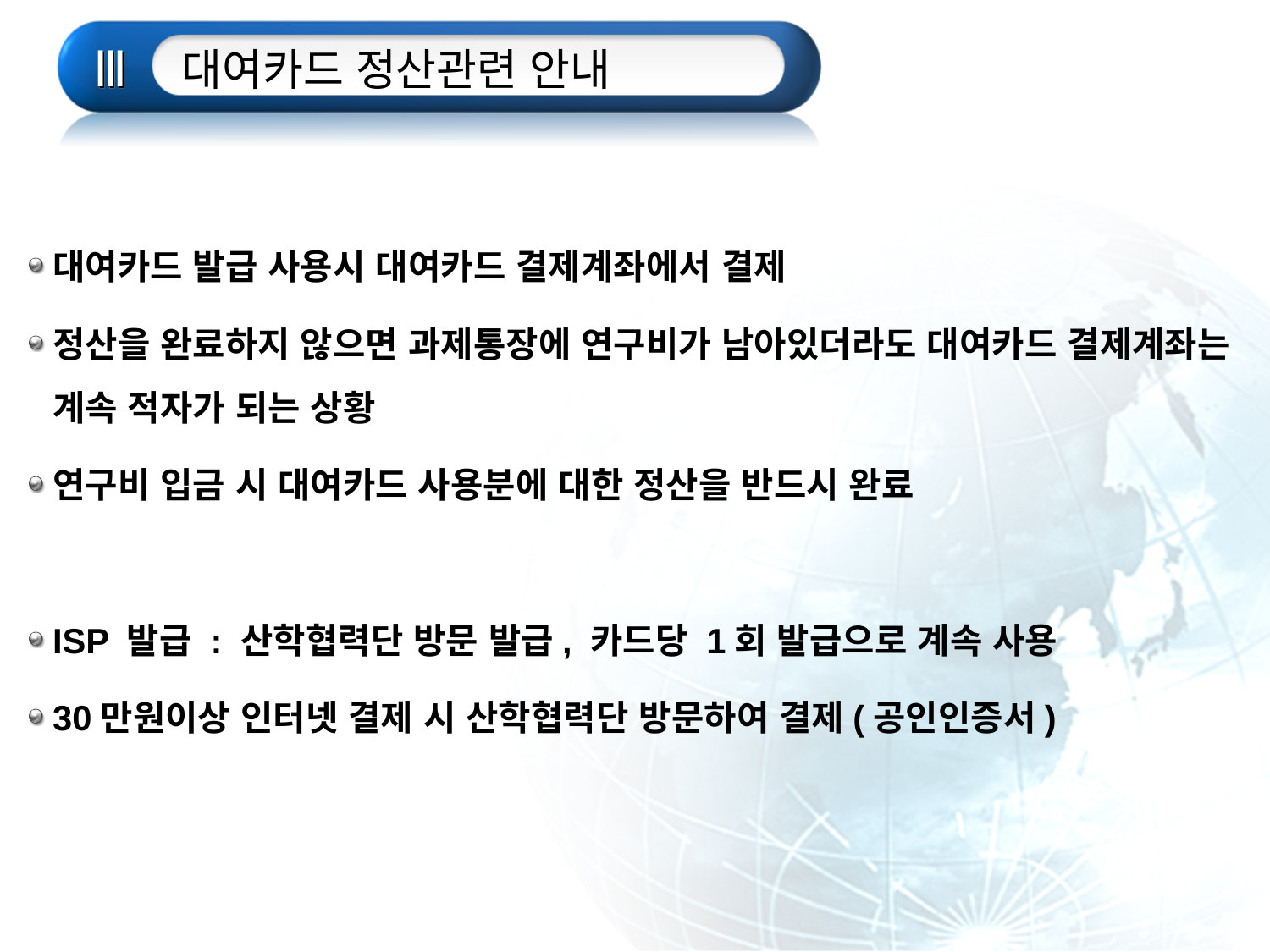

Ⅲ
대여카드 정산관련 안내
2. 입찰
대여카드 발급 사용시 대여카드 결제계좌에서 결제
정산을 완료하지 않으면 과제통장에 연구비가 남아있더라도 대여카드 결제계좌는 계속 적자가 되는 상황
연구비 입금 시 대여카드 사용분에 대한 정산을 반드시 완료

ISP 발급 : 산학협력단 방문 발급, 카드당 1회 발급으로 계속 사용
30만원이상 인터넷 결제 시 산학협력단 방문하여 결제(공인인증서)